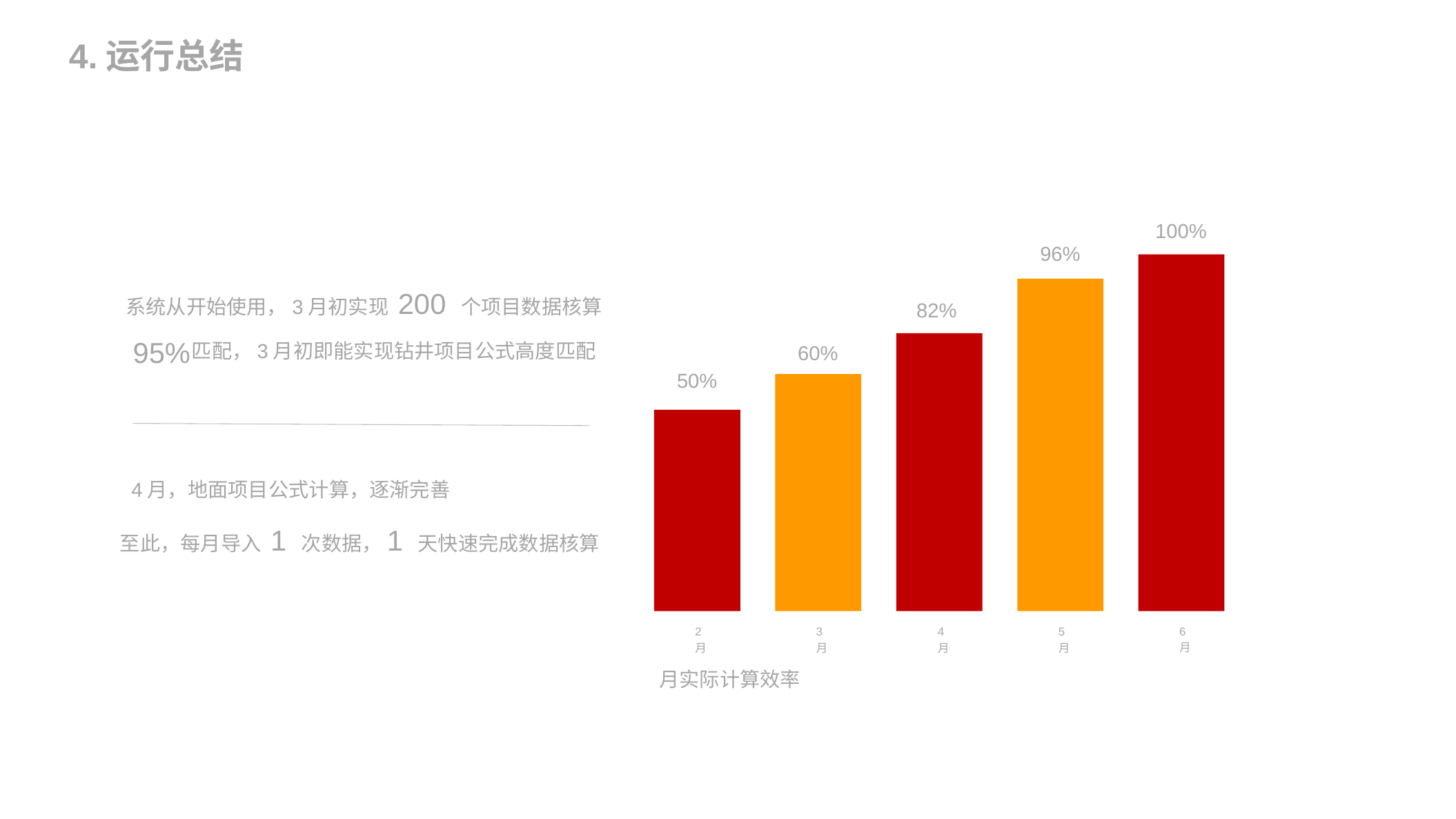

4.运行总结
100%
96%

系统从开始使用，3月初实现 200 个项目数据核算

82%
95%

匹配，3月初即能实现钻井项目公式高度匹配
60%
50%

4月，地面项目公式计算，逐渐完善
至此，每月导入 1 次数据，1 天快速完成数据核算
6月
5月
3月
4月
2月
月实际计算效率